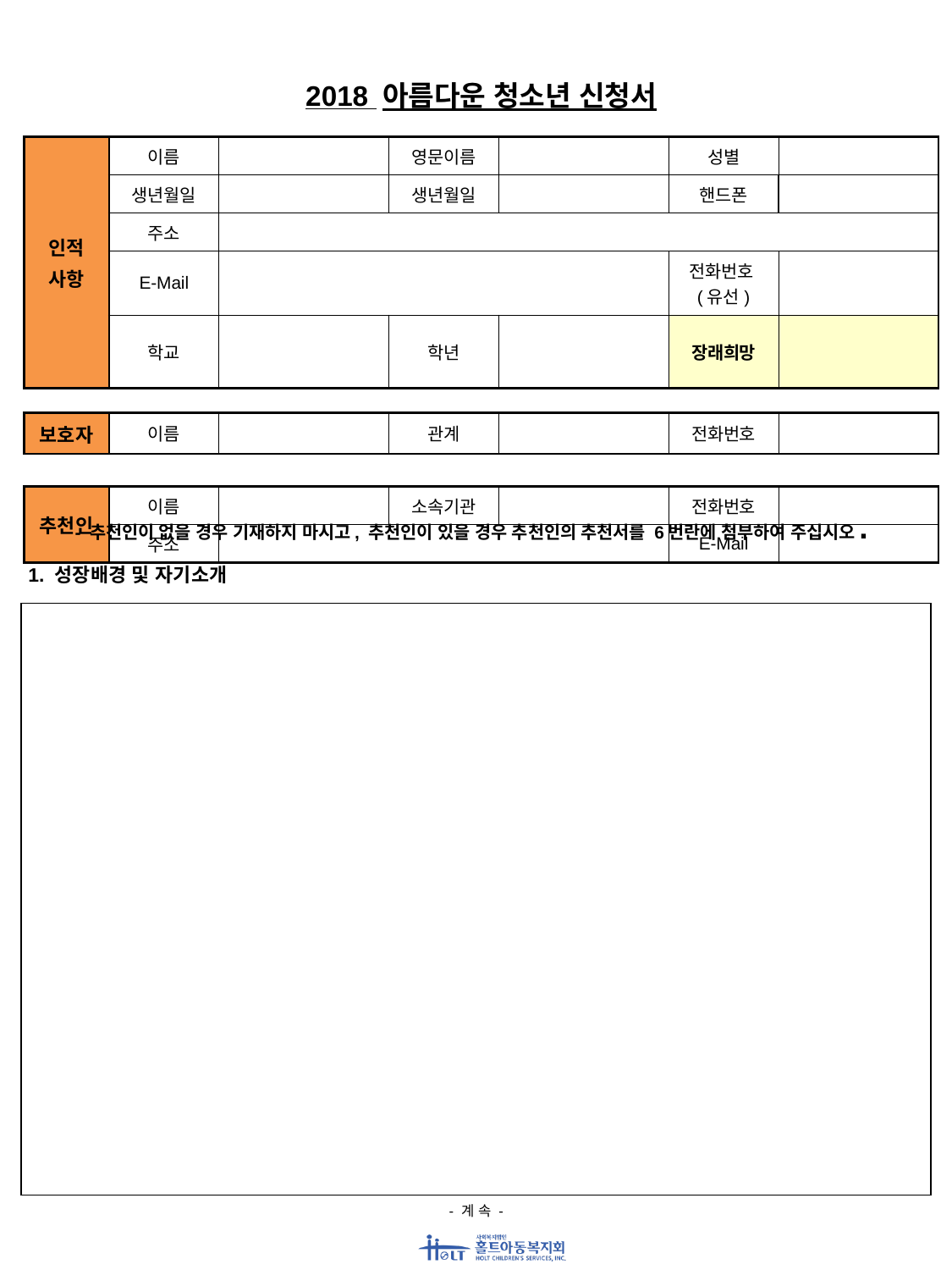

2018 아름다운 청소년 신청서
| 인적 사항 | 이름 |  | 영문이름 |  | 성별 |  |
| --- | --- | --- | --- | --- | --- | --- |
|  | 생년월일 |  | 생년월일 |  | 핸드폰 |  |
|  | 주소 |  |  |  |  |  |
|  | E-Mail |  |  |  | 전화번호(유선) |  |
|  | 학교 |  | 학년 |  | 장래희망 |  |
|  |  |  |  |  |  |  |
| 보호자 | 이름 |  | 관계 |  | 전화번호 |  |
|  |  |  |  |  |  |  |
| 추천인 | 이름 |  | 소속기관 |  | 전화번호 |  |
|  | 주소 |  |  |  | E-Mail |  |
- 추천인이 없을 경우 기재하지 마시고, 추천인이 있을 경우 추천인의 추천서를 6번란에 첨부하여 주십시오.
1. 성장배경 및 자기소개

- 계 속 -